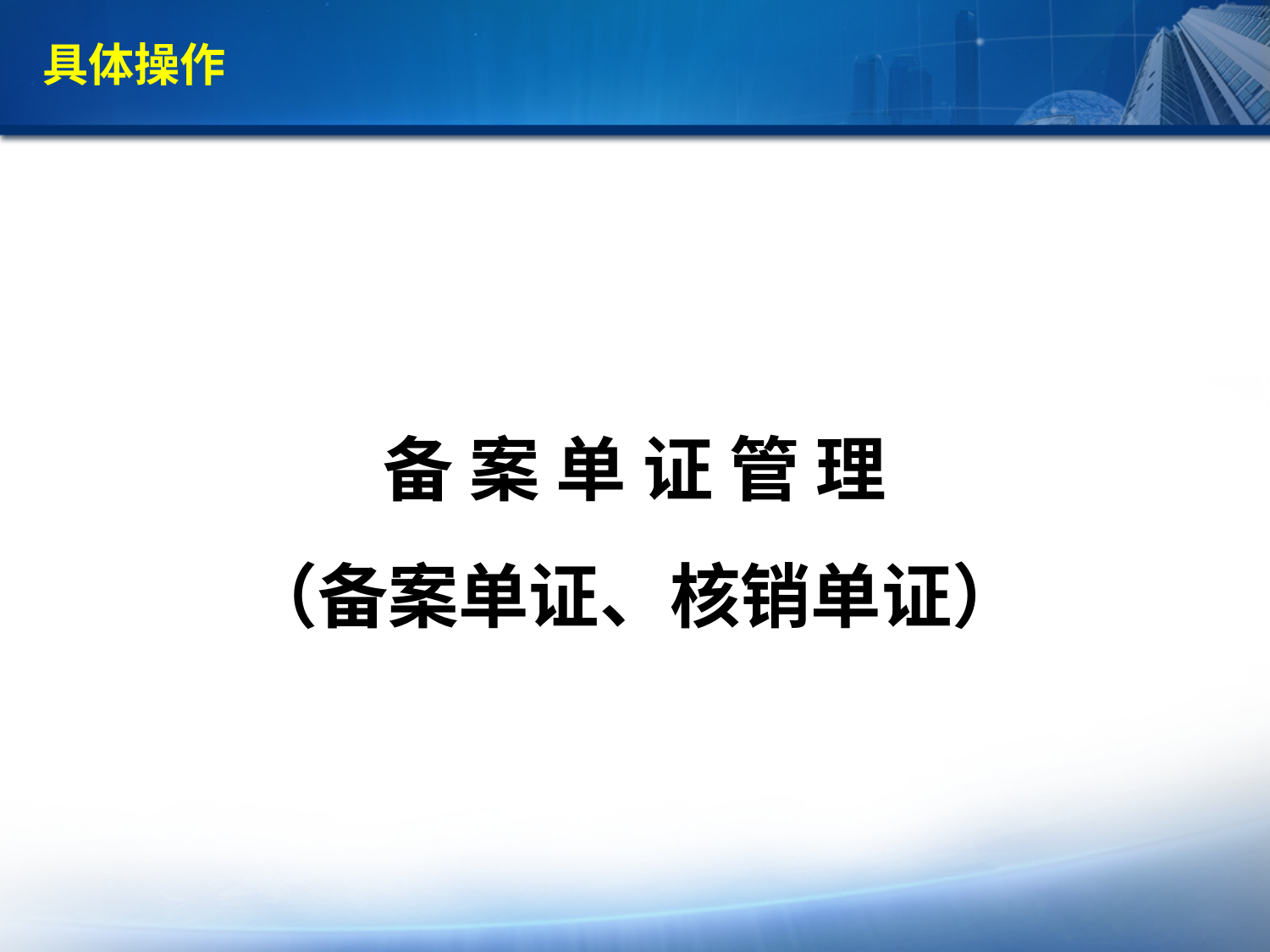

具体操作
备 案 单 证 管 理
（备案单证、核销单证）